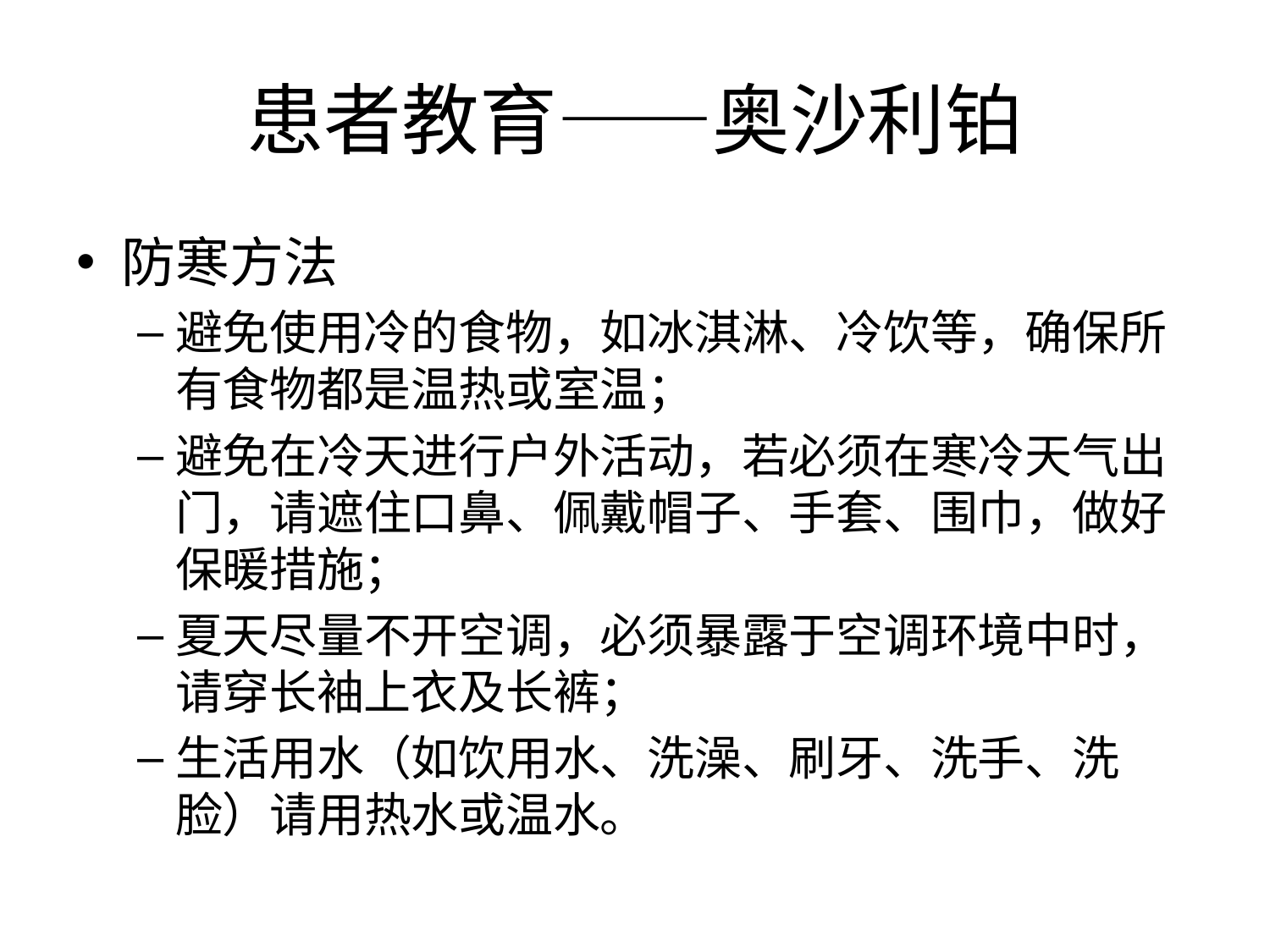

# 患者教育——奥沙利铂
防寒方法
避免使用冷的食物，如冰淇淋、冷饮等，确保所有食物都是温热或室温；
避免在冷天进行户外活动，若必须在寒冷天气出门，请遮住口鼻、佩戴帽子、手套、围巾，做好保暖措施；
夏天尽量不开空调，必须暴露于空调环境中时，请穿长袖上衣及长裤；
生活用水（如饮用水、洗澡、刷牙、洗手、洗脸）请用热水或温水。